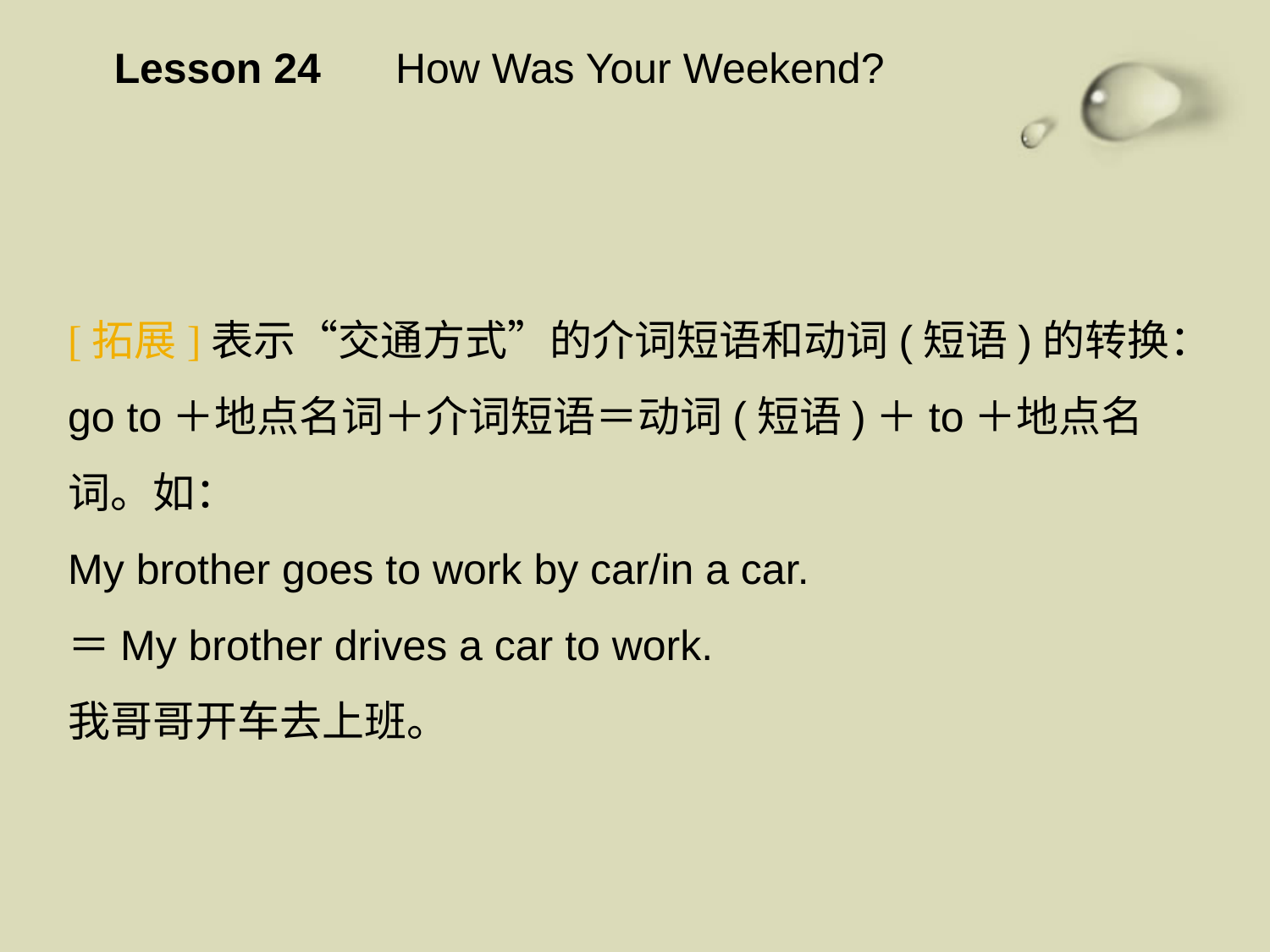

Lesson 24 　How Was Your Weekend?
[拓展]表示“交通方式”的介词短语和动词(短语)的转换：
go to＋地点名词＋介词短语＝动词(短语)＋to＋地点名词。如：
My brother goes to work by car/in a car.
＝My brother drives a car to work.
我哥哥开车去上班。